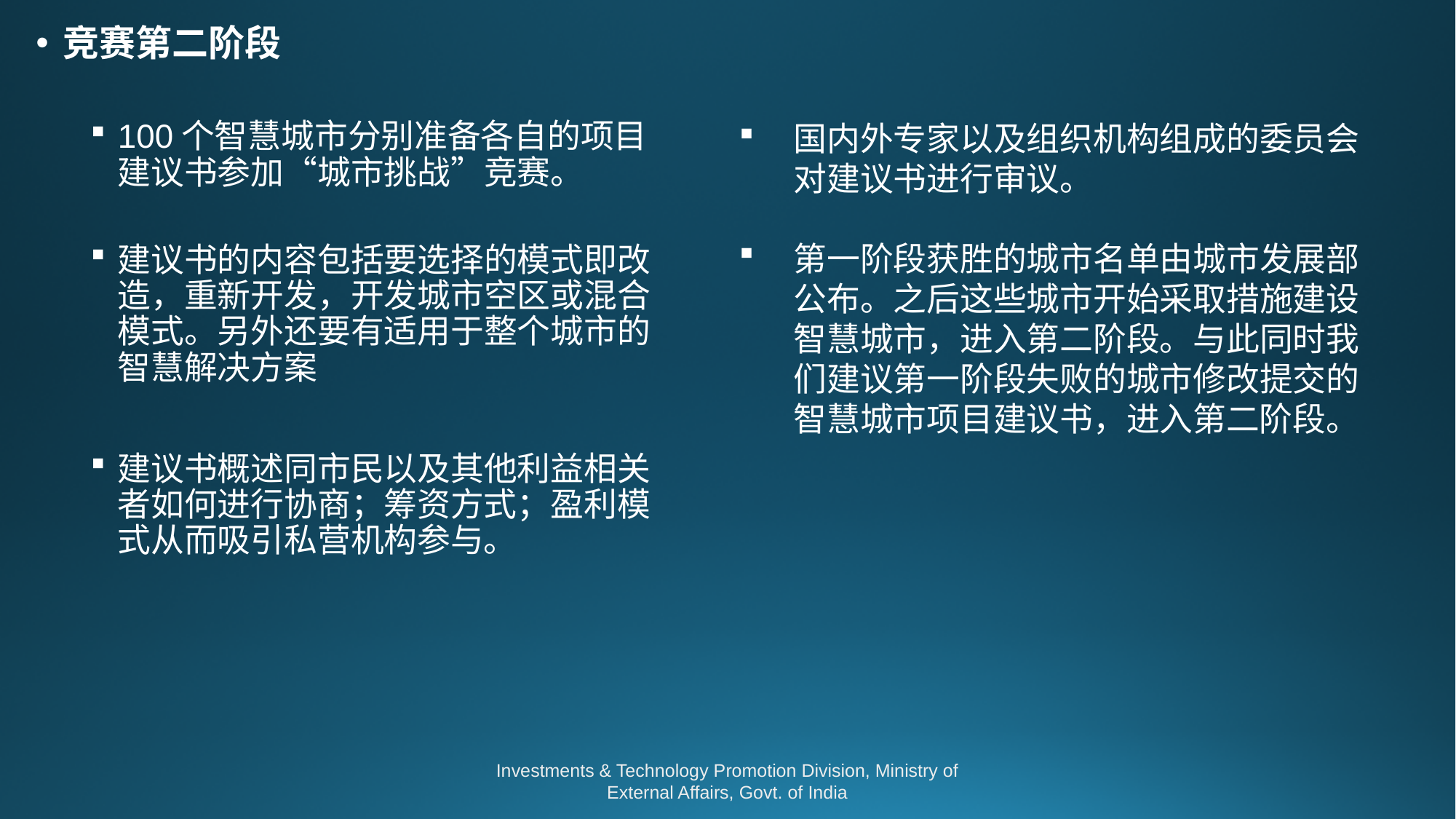

竞赛第二阶段

100个智慧城市分别准备各自的项目建议书参加“城市挑战”竞赛。

建议书的内容包括要选择的模式即改造，重新开发，开发城市空区或混合模式。另外还要有适用于整个城市的智慧解决方案

建议书概述同市民以及其他利益相关者如何进行协商；筹资方式；盈利模式从而吸引私营机构参与。

国内外专家以及组织机构组成的委员会对建议书进行审议。

第一阶段获胜的城市名单由城市发展部公布。之后这些城市开始采取措施建设智慧城市，进入第二阶段。与此同时我们建议第一阶段失败的城市修改提交的智慧城市项目建议书，进入第二阶段。
Investments & Technology Promotion Division, Ministry of External Affairs, Govt. of India